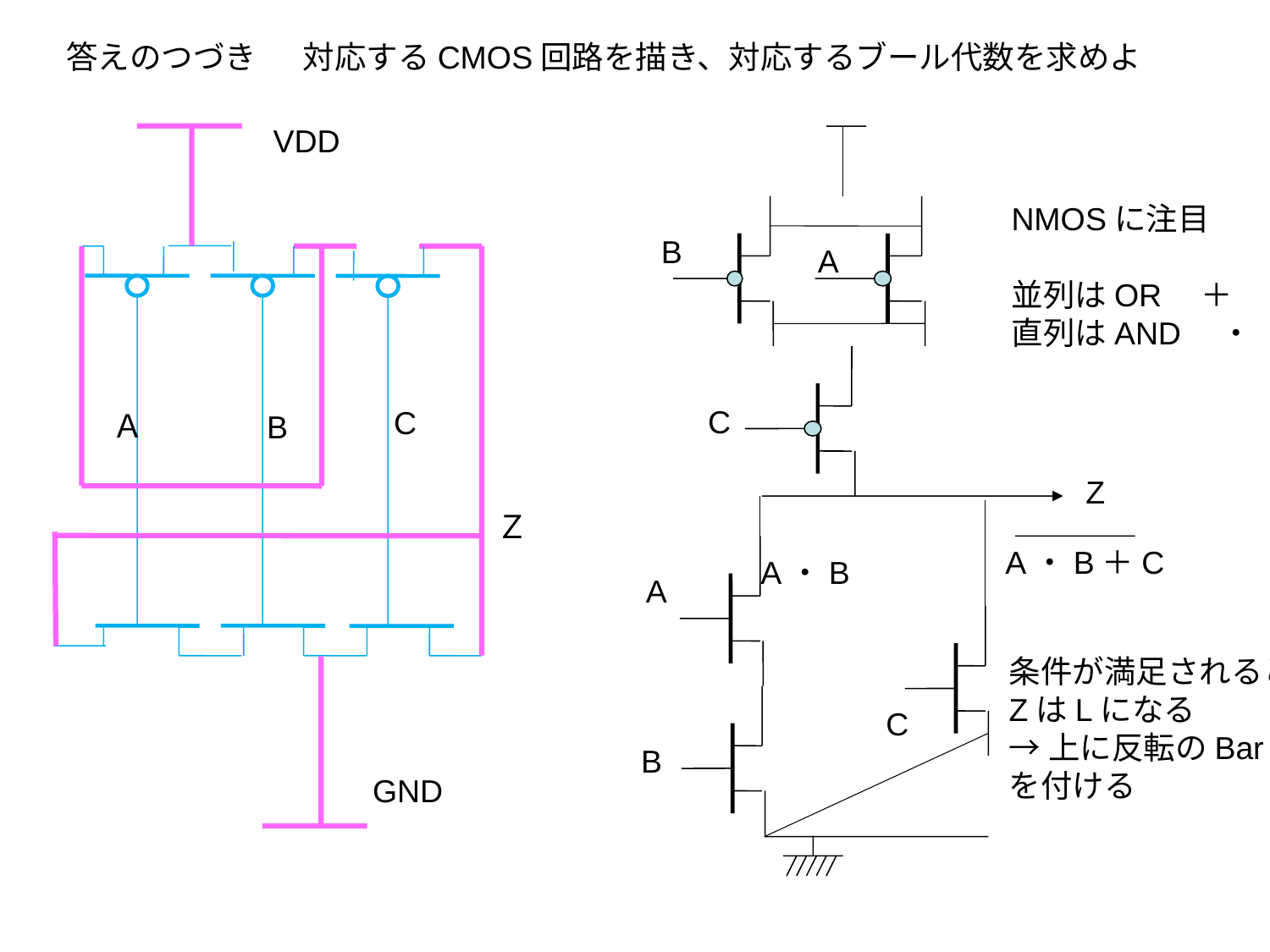

答えのつづき  　対応するCMOS回路を描き、対応するブール代数を求めよ
VDD

NMOSに注目

並列はOR　＋
直列はAND　・

B
A

C
C
Ａ
B
Z

Ｚ

A・B＋C

A・B
A

条件が満足されると
ZはLになる
→上に反転のBar
を付ける

C
B
GND